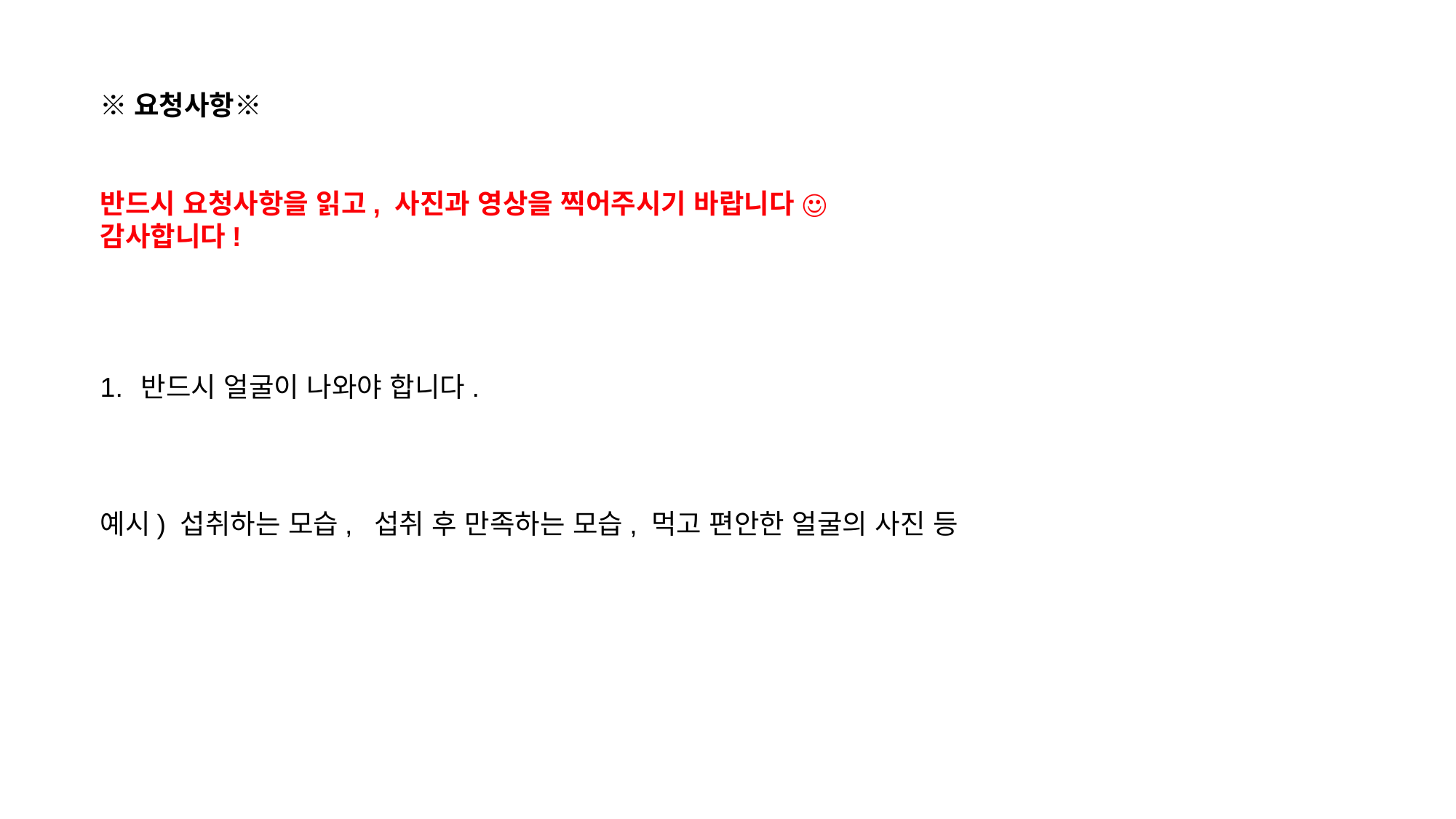

※요청사항※

반드시 요청사항을 읽고, 사진과 영상을 찍어주시기 바랍니다 ☺
감사합니다!
반드시 얼굴이 나와야 합니다.
예시) 섭취하는 모습,  섭취 후 만족하는 모습, 먹고 편안한 얼굴의 사진 등